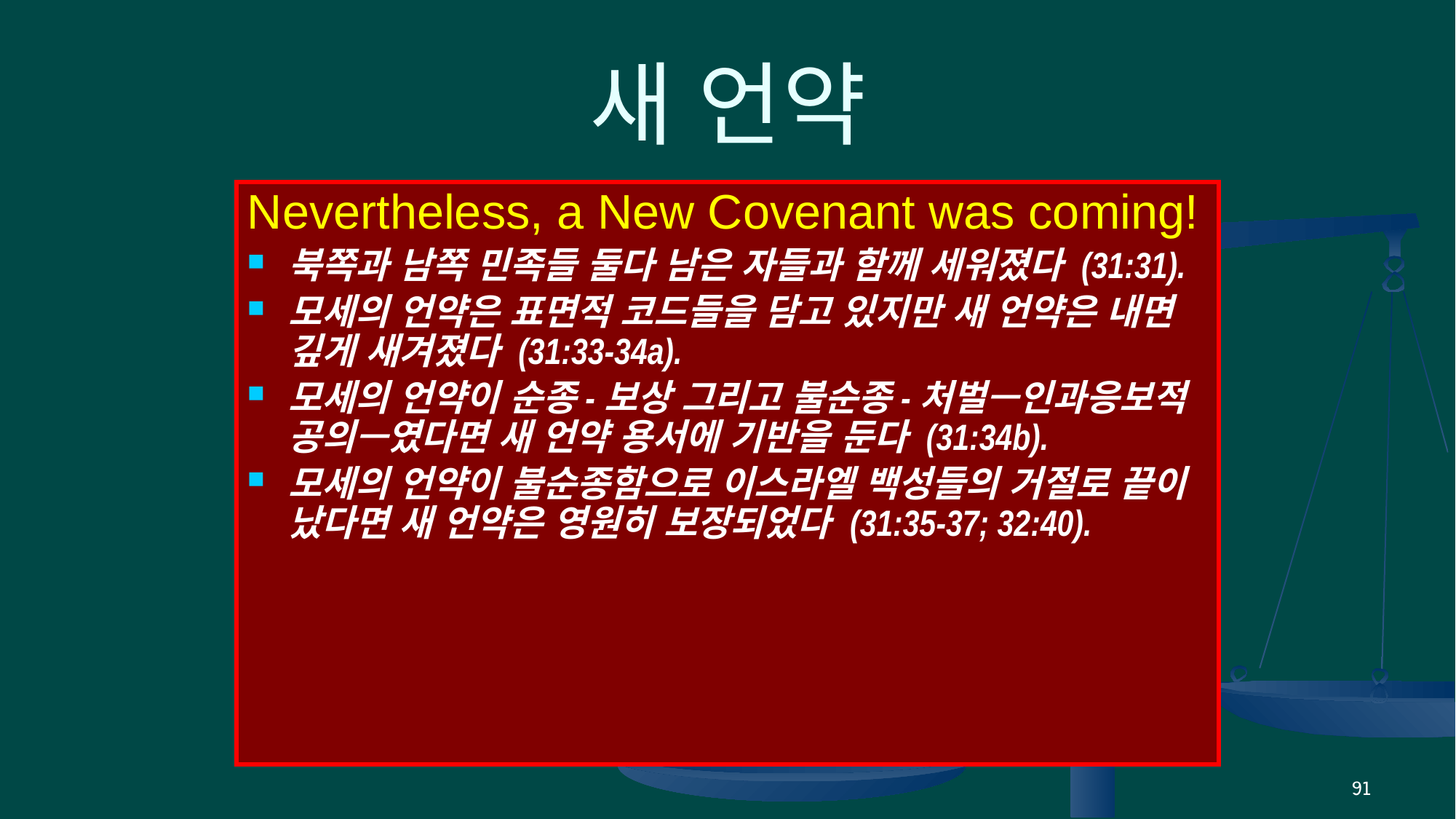

# 새 언약
Nevertheless, a New Covenant was coming!
북쪽과 남쪽 민족들 둘다 남은 자들과 함께 세워졌다 (31:31).
모세의 언약은 표면적 코드들을 담고 있지만 새 언약은 내면 깊게 새겨졌다 (31:33-34a).
모세의 언약이 순종-보상 그리고 불순종-처벌—인과응보적 공의—였다면 새 언약 용서에 기반을 둔다 (31:34b).
모세의 언약이 불순종함으로 이스라엘 백성들의 거절로 끝이 났다면 새 언약은 영원히 보장되었다 (31:35-37; 32:40).
91